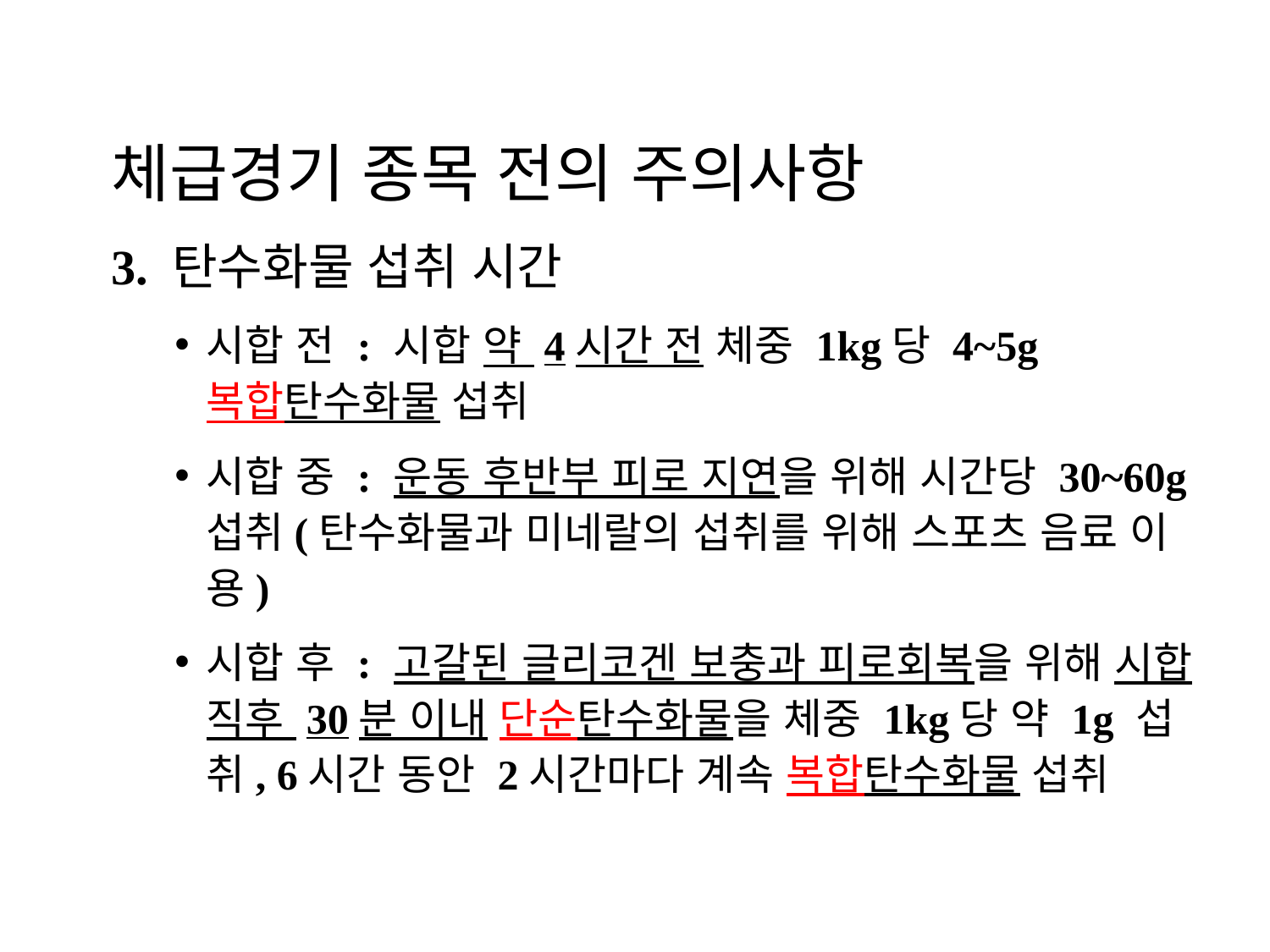

체급경기 종목 전의 주의사항
3. 탄수화물 섭취 시간
시합 전 : 시합 약 4시간 전 체중 1kg당 4~5g 복합탄수화물 섭취
시합 중 : 운동 후반부 피로 지연을 위해 시간당 30~60g 섭취(탄수화물과 미네랄의 섭취를 위해 스포츠 음료 이용)
시합 후 : 고갈된 글리코겐 보충과 피로회복을 위해 시합 직후 30분 이내 단순탄수화물을 체중 1kg당 약 1g 섭취, 6시간 동안 2시간마다 계속 복합탄수화물 섭취